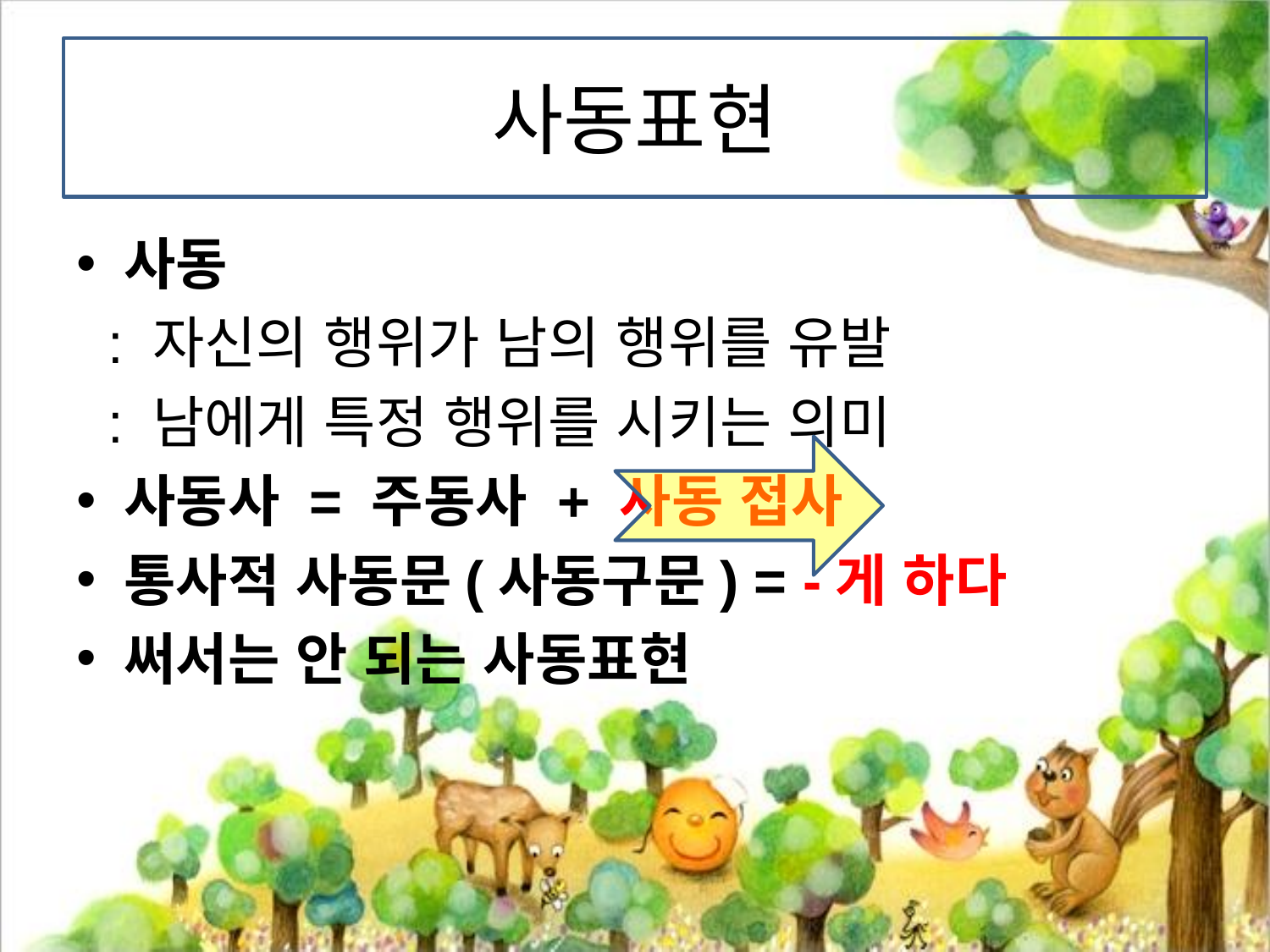

# 사동표현
사동
  : 자신의 행위가 남의 행위를 유발
  : 남에게 특정 행위를 시키는 의미
사동사 = 주동사 + 사동 접사
통사적 사동문(사동구문) = -게 하다
써서는 안 되는 사동표현